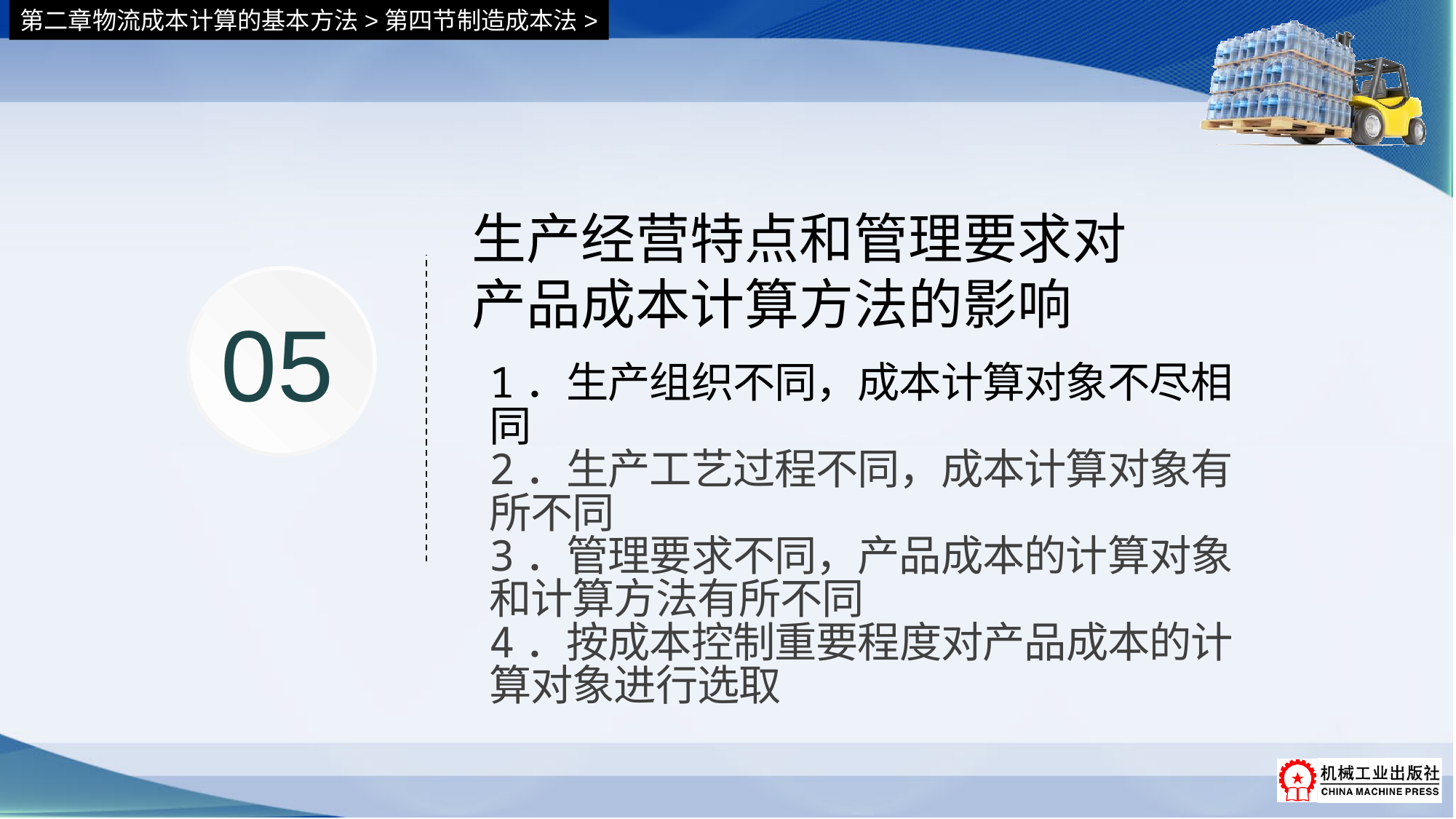

第二章物流成本计算的基本方法>第四节制造成本法>
生产经营特点和管理要求对产品成本计算方法的影响

05
1．生产组织不同，成本计算对象不尽相同
2．生产工艺过程不同，成本计算对象有所不同
3．管理要求不同，产品成本的计算对象和计算方法有所不同
4．按成本控制重要程度对产品成本的计算对象进行选取